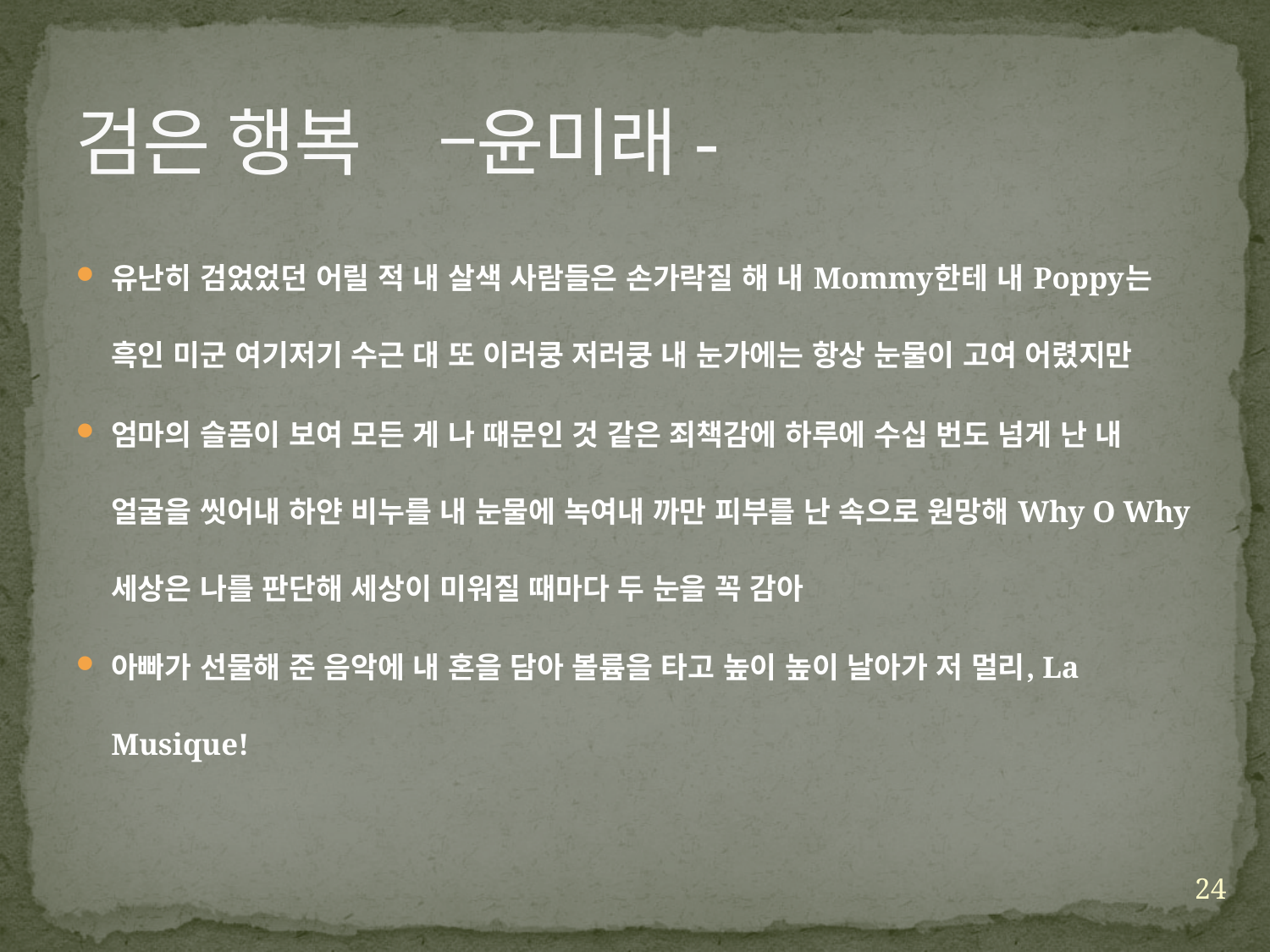

# 검은 행복    –윤미래-
유난히 검었었던 어릴 적 내 살색 사람들은 손가락질 해 내 Mommy한테 내 Poppy는 흑인 미군 여기저기 수근 대 또 이러쿵 저러쿵 내 눈가에는 항상 눈물이 고여 어렸지만
엄마의 슬픔이 보여 모든 게 나 때문인 것 같은 죄책감에 하루에 수십 번도 넘게 난 내 얼굴을 씻어내 하얀 비누를 내 눈물에 녹여내 까만 피부를 난 속으로 원망해 Why O Why 세상은 나를 판단해 세상이 미워질 때마다 두 눈을 꼭 감아
아빠가 선물해 준 음악에 내 혼을 담아 볼륨을 타고 높이 높이 날아가 저 멀리, La Musique!

24